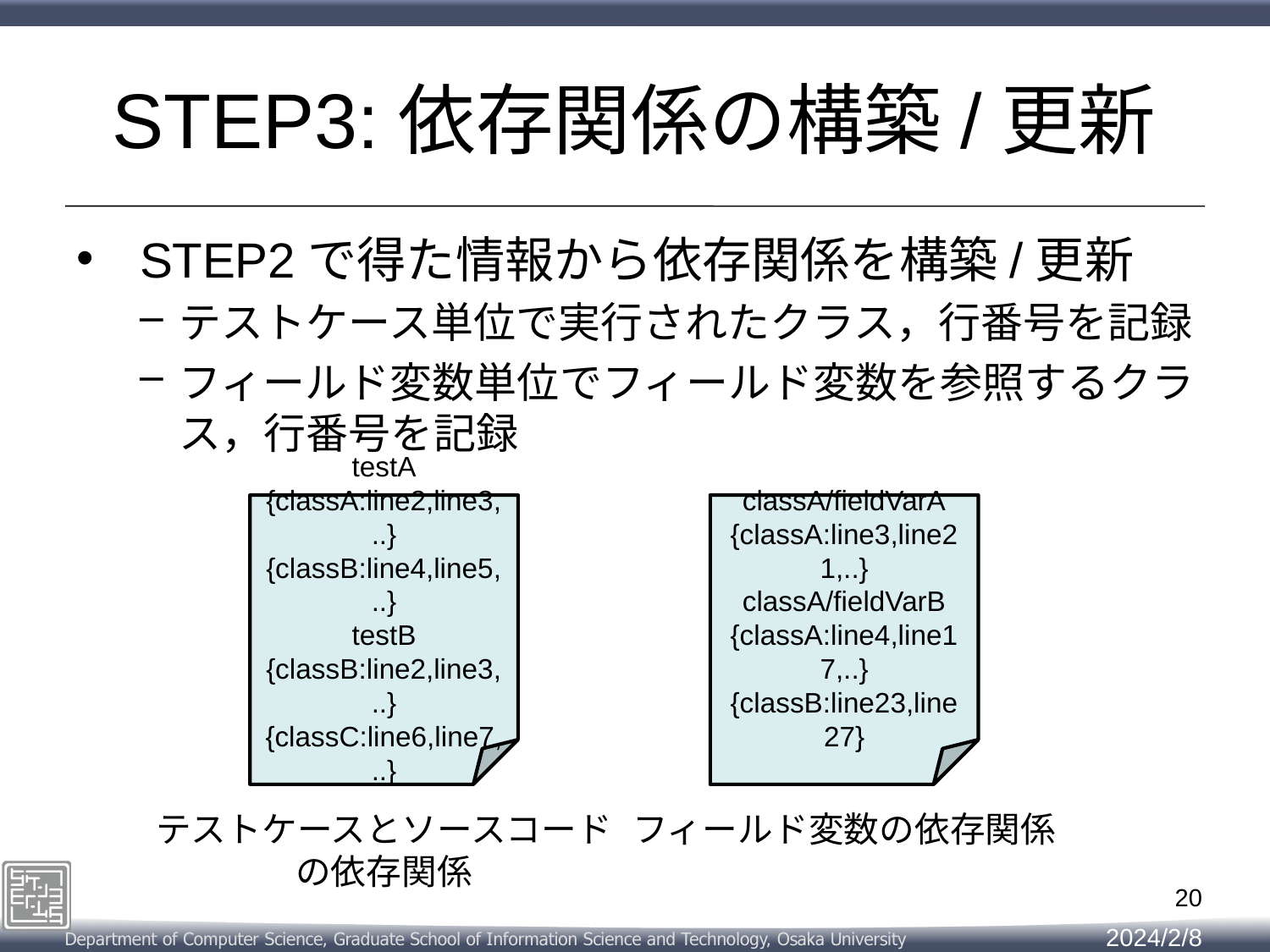

# STEP3:依存関係の構築/更新
STEP2で得た情報から依存関係を構築/更新
テストケース単位で実行されたクラス，行番号を記録
フィールド変数単位でフィールド変数を参照するクラス，行番号を記録

testA
{classA:line2,line3,..}
{classB:line4,line5,..}
testB
{classB:line2,line3,..}
{classC:line6,line7,..}

classA/fieldVarA
{classA:line3,line21,..}
classA/fieldVarB
{classA:line4,line17,..}
{classB:line23,line27}

テストケースとソースコード
の依存関係
フィールド変数の依存関係
20
2024/2/8